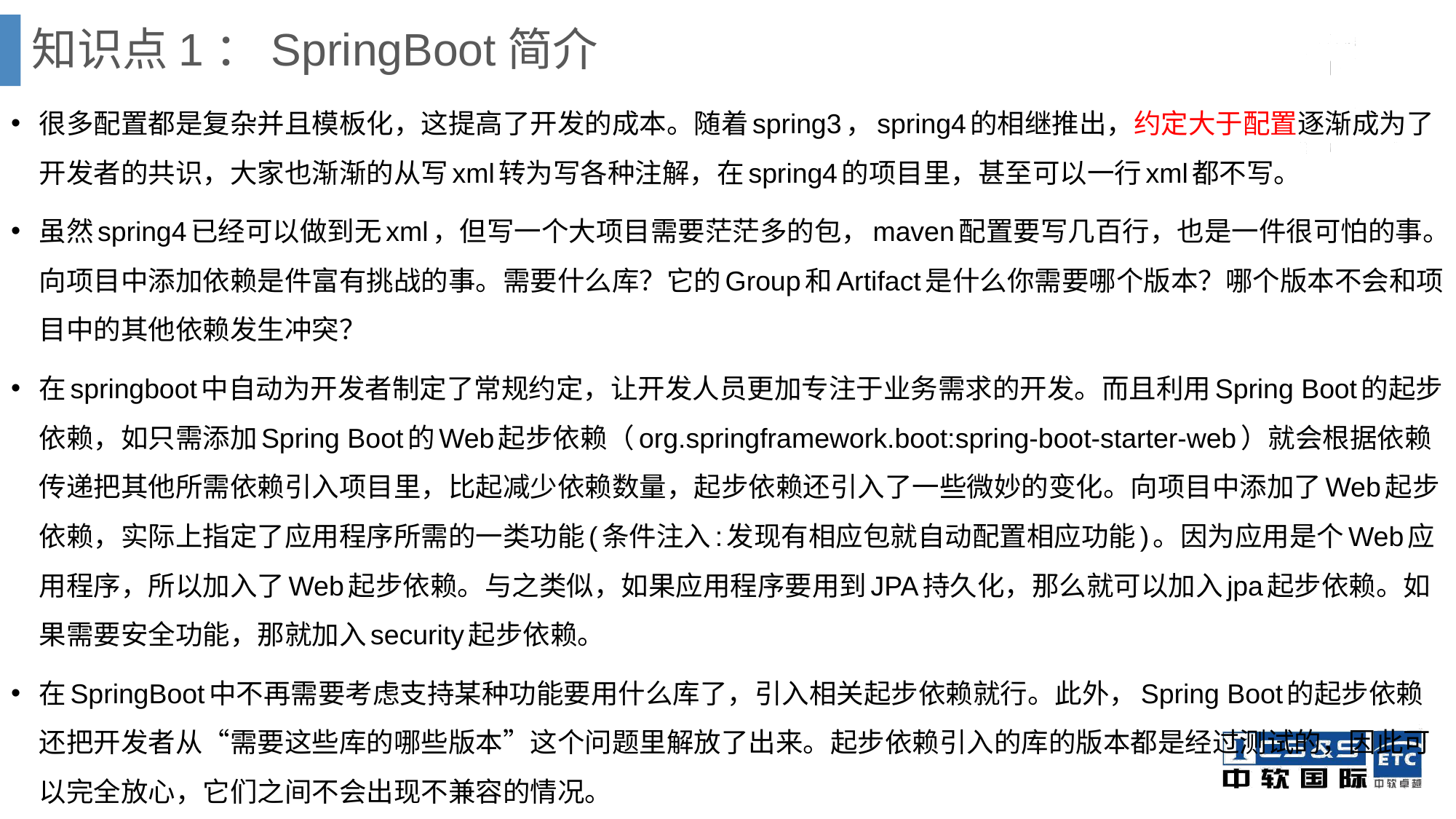

# 知识点1：SpringBoot简介
很多配置都是复杂并且模板化，这提高了开发的成本。随着spring3，spring4的相继推出，约定大于配置逐渐成为了开发者的共识，大家也渐渐的从写xml转为写各种注解，在spring4的项目里，甚至可以一行xml都不写。
虽然spring4已经可以做到无xml，但写一个大项目需要茫茫多的包，maven配置要写几百行，也是一件很可怕的事。向项目中添加依赖是件富有挑战的事。需要什么库？它的Group和Artifact是什么你需要哪个版本？哪个版本不会和项目中的其他依赖发生冲突？
在springboot中自动为开发者制定了常规约定，让开发人员更加专注于业务需求的开发。而且利用Spring Boot的起步依赖，如只需添加Spring Boot的Web起步依赖（org.springframework.boot:spring-boot-starter-web）就会根据依赖传递把其他所需依赖引入项目里，比起减少依赖数量，起步依赖还引入了一些微妙的变化。向项目中添加了Web起步依赖，实际上指定了应用程序所需的一类功能(条件注入:发现有相应包就自动配置相应功能)。因为应用是个Web应用程序，所以加入了Web起步依赖。与之类似，如果应用程序要用到JPA持久化，那么就可以加入jpa起步依赖。如果需要安全功能，那就加入security起步依赖。
在SpringBoot中不再需要考虑支持某种功能要用什么库了，引入相关起步依赖就行。此外，Spring Boot的起步依赖还把开发者从“需要这些库的哪些版本”这个问题里解放了出来。起步依赖引入的库的版本都是经过测试的，因此可以完全放心，它们之间不会出现不兼容的情况。